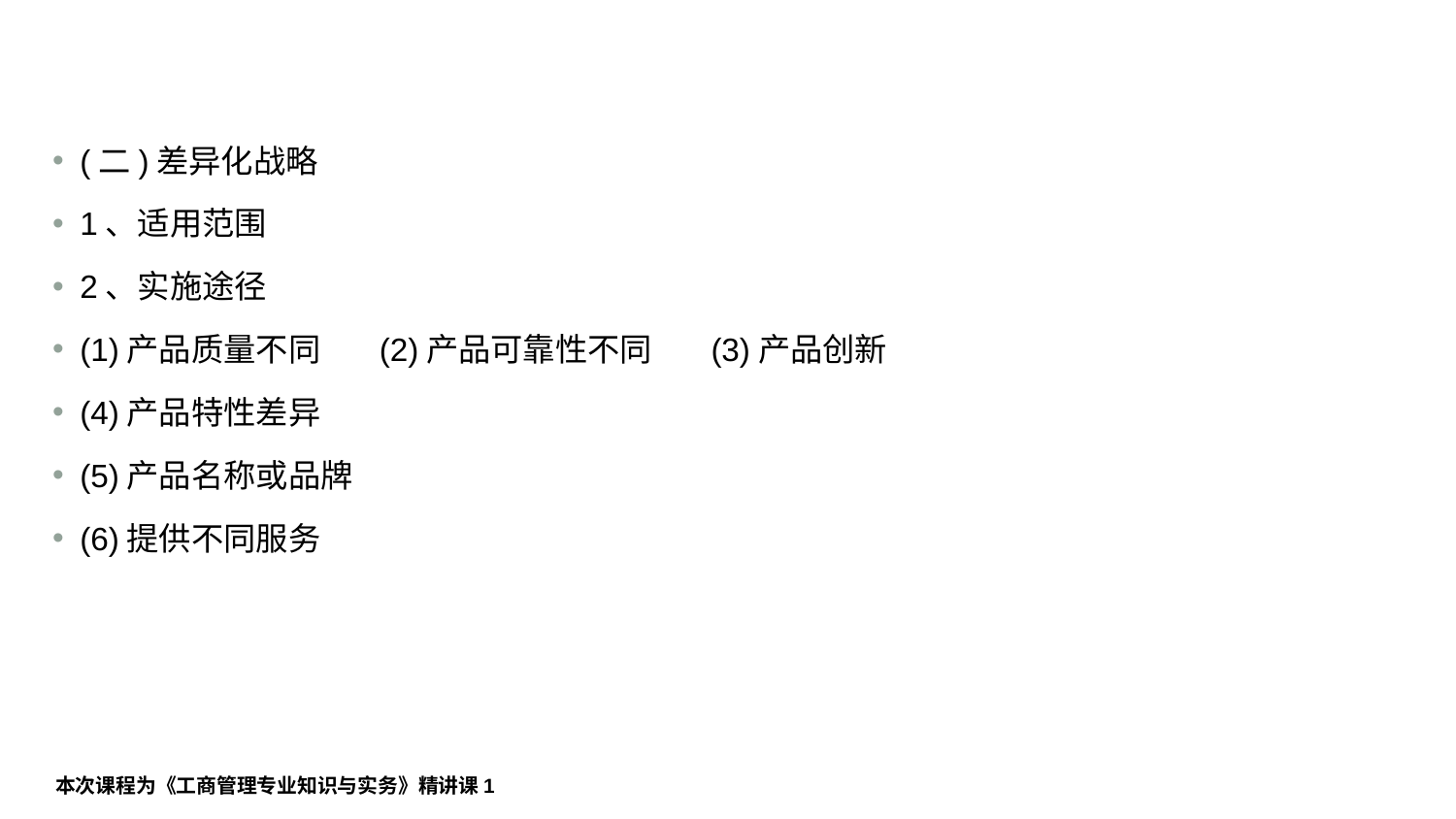

#
(二)差异化战略
1、适用范围
2、实施途径
(1)产品质量不同       (2)产品可靠性不同       (3)产品创新
(4)产品特性差异
(5)产品名称或品牌
(6)提供不同服务